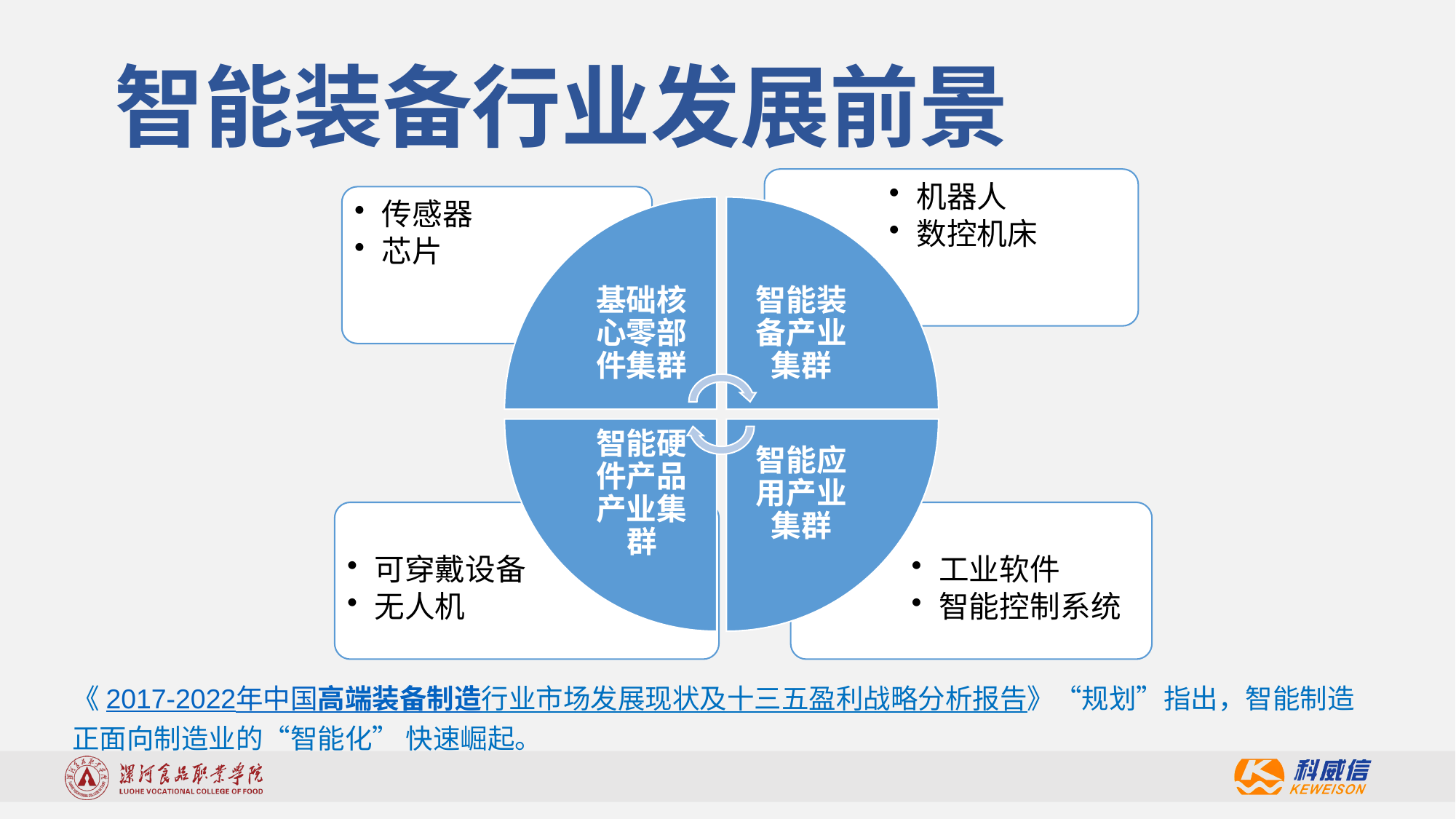

智能装备行业发展前景
机器人
数控机床
传感器
芯片
基础核心零部件集群
智能装备产业集群

智能应用产业集群
智能硬件产品产业集群
可穿戴设备
无人机
工业软件
智能控制系统
《2017-2022年中国高端装备制造行业市场发展现状及十三五盈利战略分析报告》“规划”指出，智能制造正面向制造业的“智能化” 快速崛起。